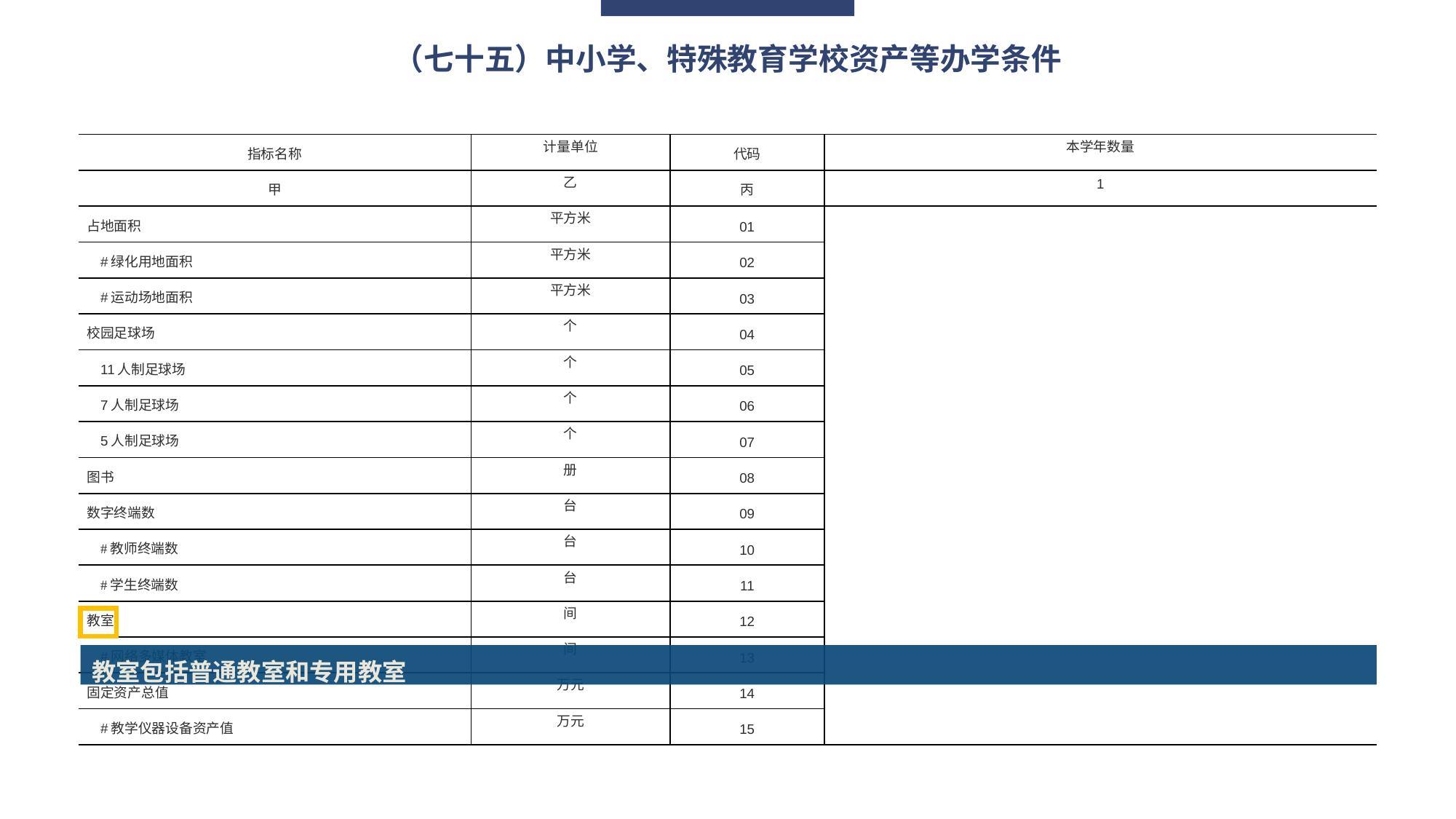

（七十五）中小学、特殊教育学校资产等办学条件
| 指标名称 | 计量单位 | 代码 | 本学年数量 |
| --- | --- | --- | --- |
| 甲 | 乙 | 丙 | 1 |
| 占地面积 | 平方米 | 01 |  |
| #绿化用地面积 | 平方米 | 02 |  |
| #运动场地面积 | 平方米 | 03 |  |
| 校园足球场 | 个 | 04 |  |
| 11人制足球场 | 个 | 05 |  |
| 7人制足球场 | 个 | 06 |  |
| 5人制足球场 | 个 | 07 |  |
| 图书 | 册 | 08 |  |
| 数字终端数 | 台 | 09 |  |
| #教师终端数 | 台 | 10 |  |
| #学生终端数 | 台 | 11 |  |
| 教室 | 间 | 12 |  |
| #网络多媒体教室 | 间 | 13 |  |
| 固定资产总值 | 万元 | 14 |  |
| #教学仪器设备资产值 | 万元 | 15 |  |

教室包括普通教室和专用教室